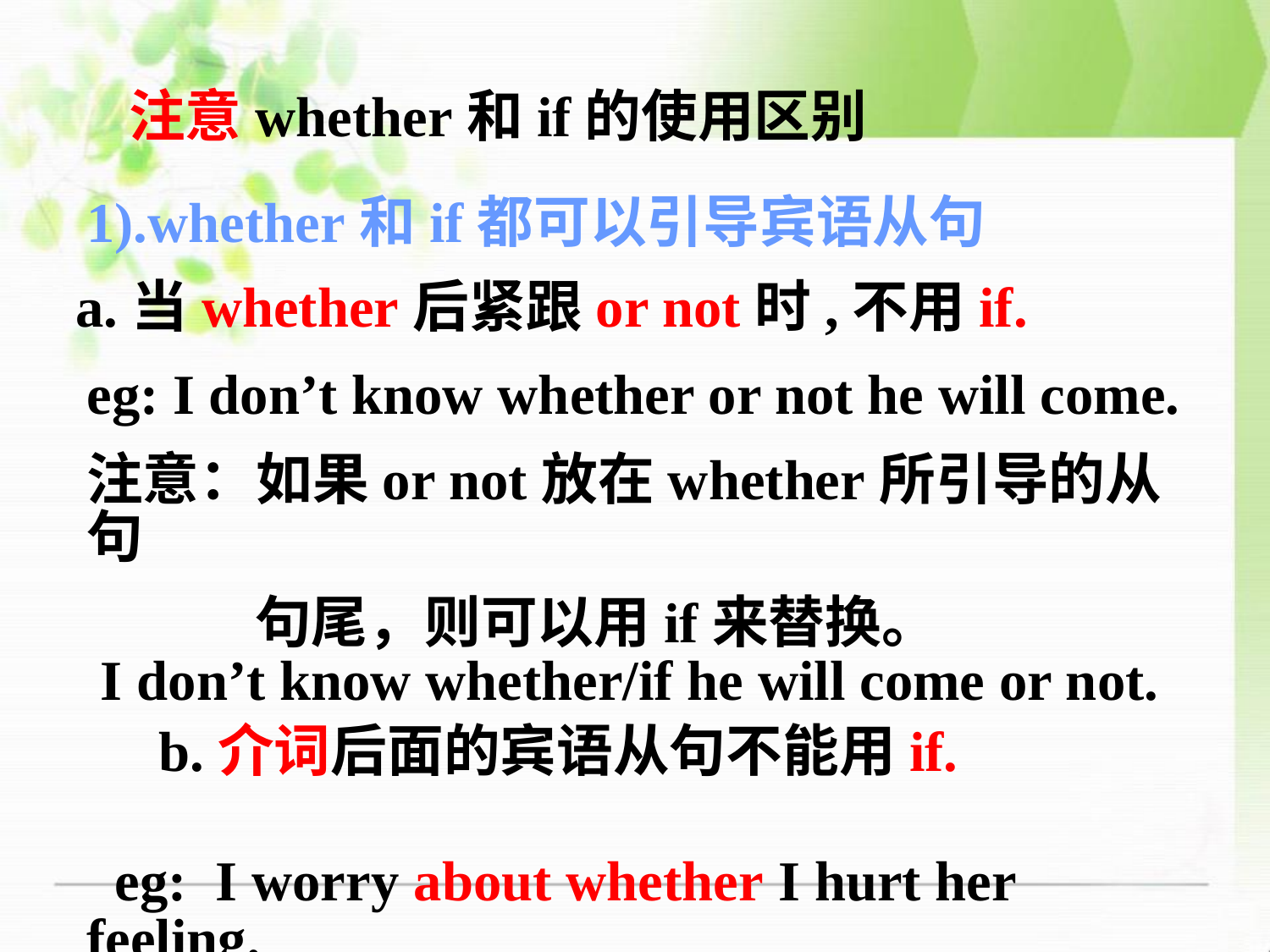

注意whether和if的使用区别
1).whether和if都可以引导宾语从句

eg: I don’t know whether or not he will come.
注意：如果or not放在whether所引导的从句
            句尾，则可以用if来替换。
 I don’t know whether/if he will come or not.

  eg:  I worry about whether I hurt her feeling.
a.当whether后紧跟or not时,不用if.
b.介词后面的宾语从句不能用if.